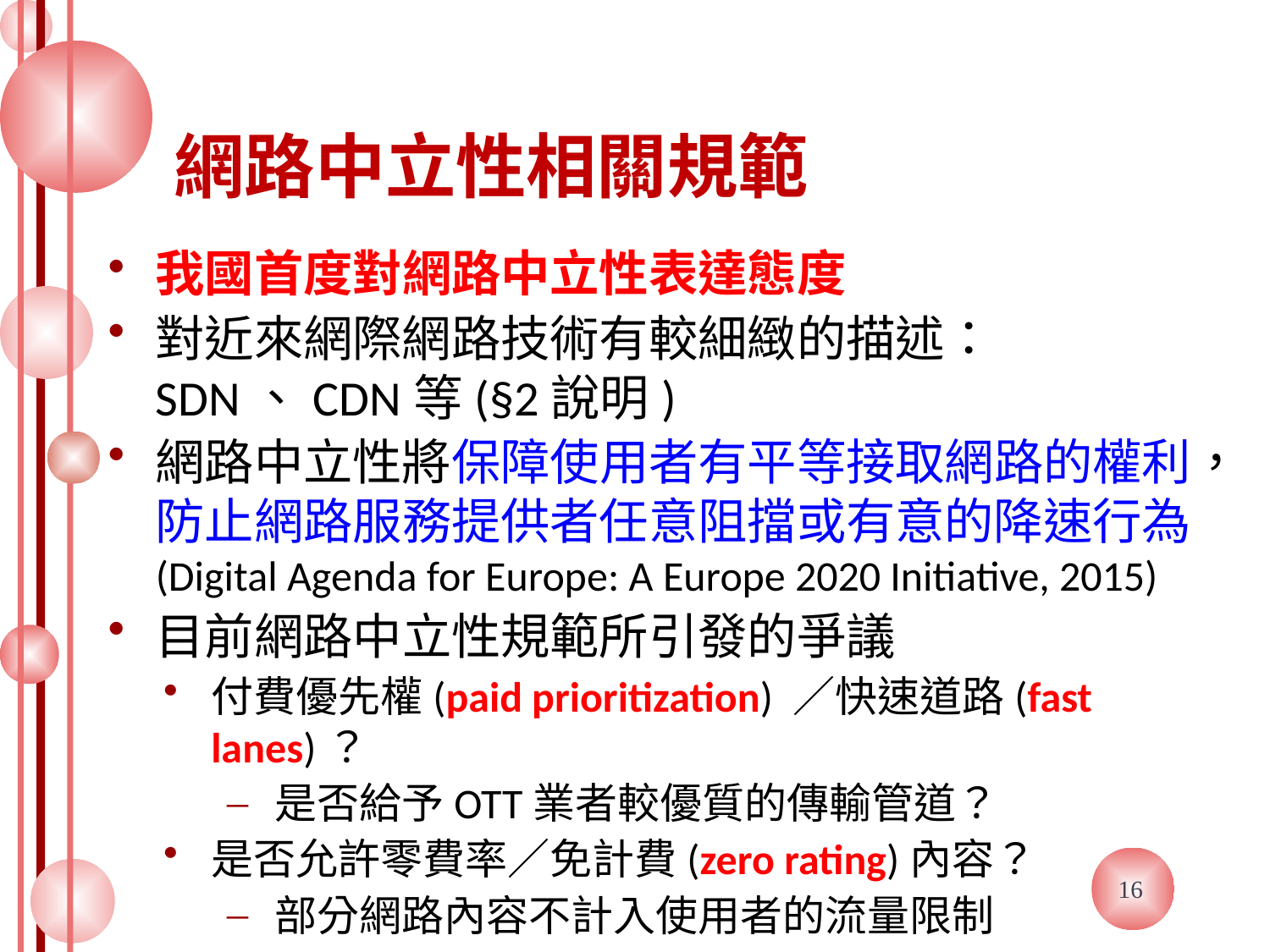

# 網路中立性相關規範
我國首度對網路中立性表達態度
對近來網際網路技術有較細緻的描述：SDN、CDN等(§2說明)
網路中立性將保障使用者有平等接取網路的權利，防止網路服務提供者任意阻擋或有意的降速行為
(Digital Agenda for Europe: A Europe 2020 Initiative, 2015)
目前網路中立性規範所引發的爭議
付費優先權(paid prioritization) ／快速道路(fast lanes)？
是否給予OTT業者較優質的傳輸管道？
是否允許零費率／免計費(zero rating)內容？
部分網路內容不計入使用者的流量限制

16